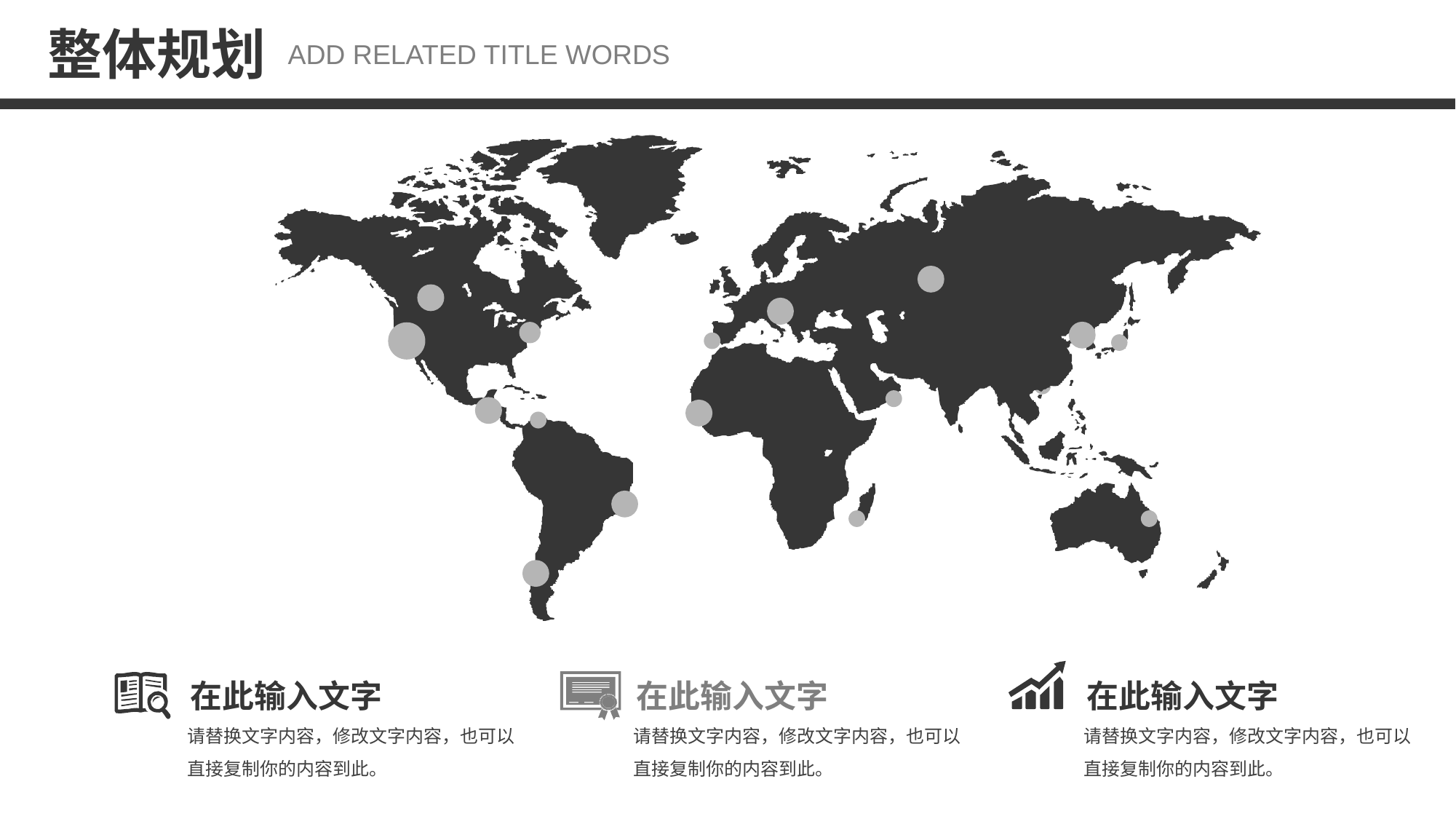

整体规划
ADD RELATED TITLE WORDS

在此输入文字
在此输入文字

在此输入文字

请替换文字内容，修改文字内容，也可以直接复制你的内容到此。
请替换文字内容，修改文字内容，也可以直接复制你的内容到此。
请替换文字内容，修改文字内容，也可以直接复制你的内容到此。